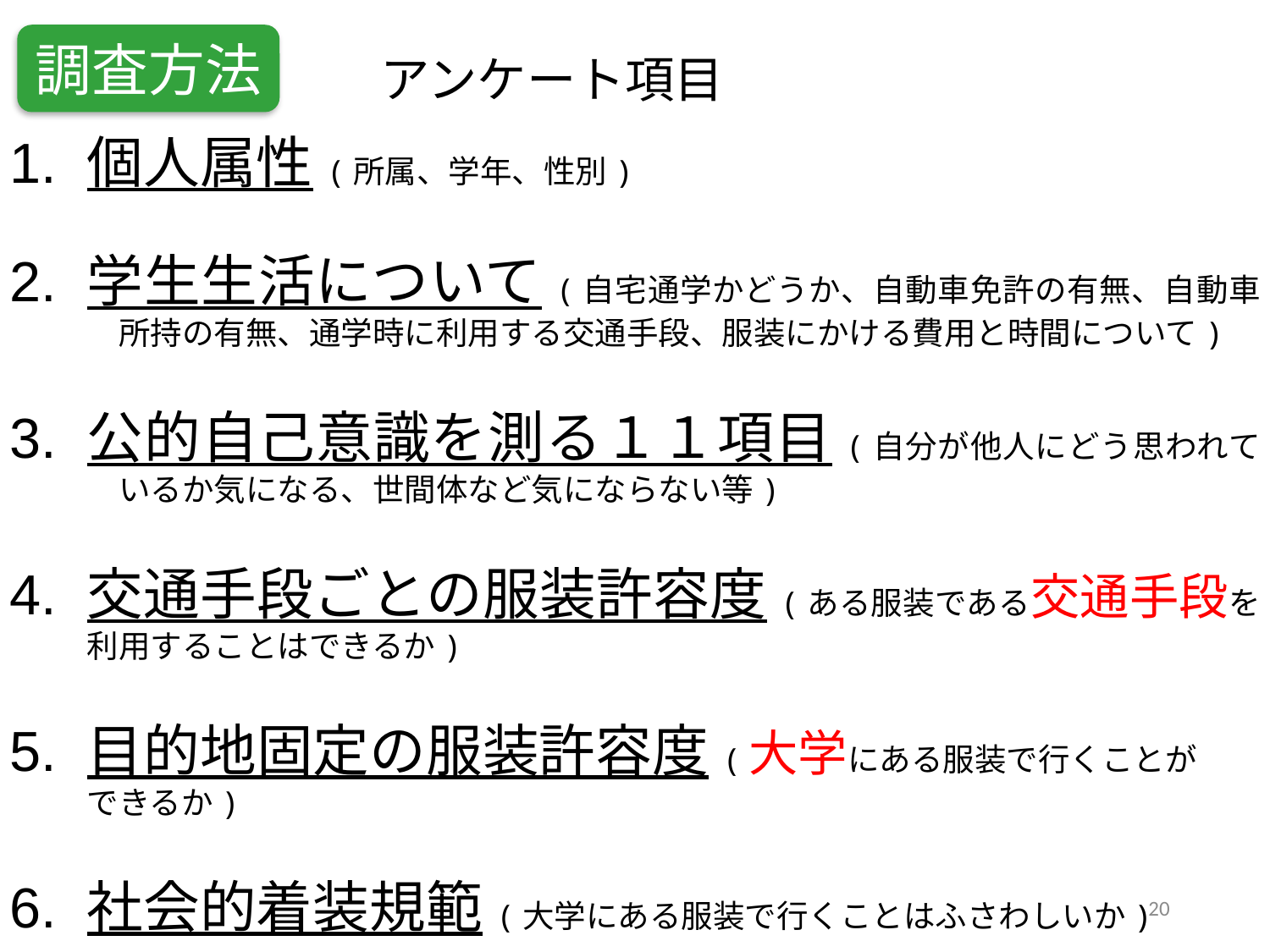

調査方法
アンケート項目
個人属性(所属、学年、性別)

学生生活について(自宅通学かどうか、自動車免許の有無、自動車　所持の有無、通学時に利用する交通手段、服装にかける費用と時間について)

公的自己意識を測る１１項目(自分が他人にどう思われて　いるか気になる、世間体など気にならない等)

交通手段ごとの服装許容度(ある服装である交通手段を利用することはできるか)

目的地固定の服装許容度(大学にある服装で行くことが　　できるか)

社会的着装規範(大学にある服装で行くことはふさわしいか)

20